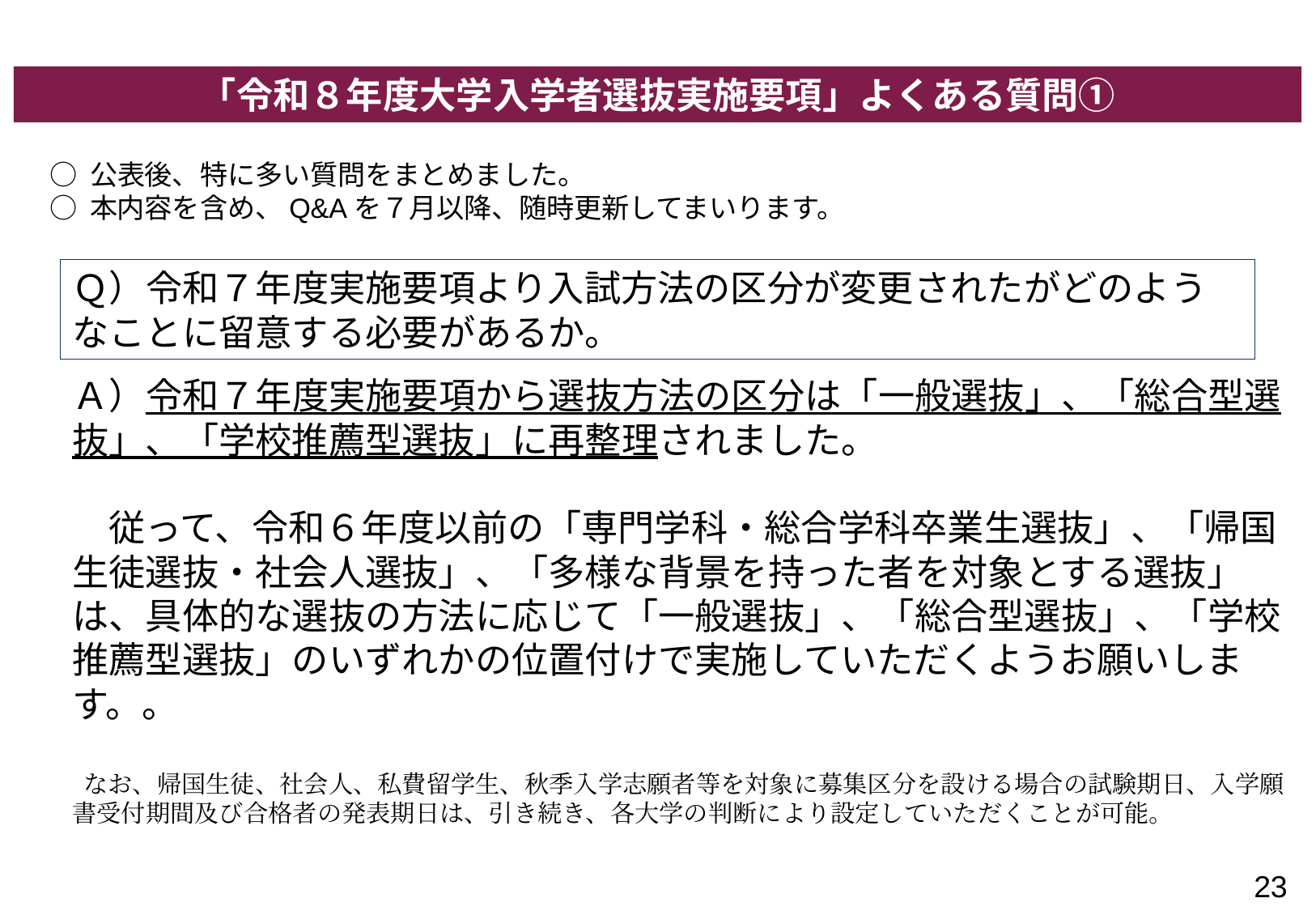

「令和８年度大学入学者選抜実施要項」よくある質問①
○ 公表後、特に多い質問をまとめました。
○ 本内容を含め、Q&Aを７月以降、随時更新してまいります。
Ｑ）令和７年度実施要項より入試方法の区分が変更されたがどのようなことに留意する必要があるか。
Ａ）令和７年度実施要項から選抜方法の区分は「一般選抜」、「総合型選抜」、「学校推薦型選抜」に再整理されました。

　従って、令和６年度以前の「専門学科・総合学科卒業生選抜」、「帰国生徒選抜・社会人選抜」、「多様な背景を持った者を対象とする選抜」は、具体的な選抜の方法に応じて「一般選抜」、「総合型選抜」、「学校推薦型選抜」のいずれかの位置付けで実施していただくようお願いします。。

 なお、帰国生徒、社会人、私費留学生、秋季入学志願者等を対象に募集区分を設ける場合の試験期日、入学願書受付期間及び合格者の発表期日は、引き続き、各大学の判断により設定していただくことが可能。
23